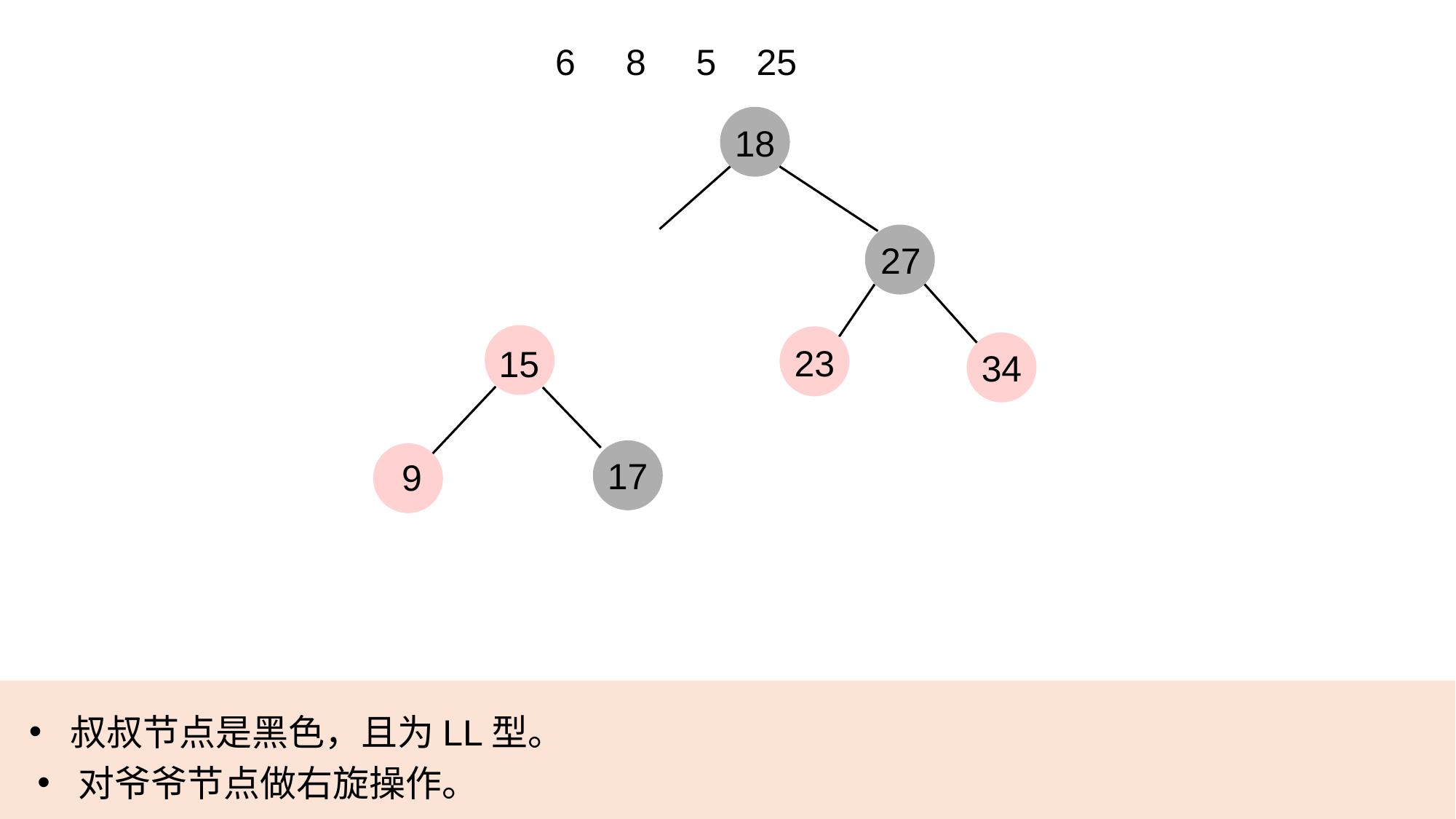

6
8
5
25

18

27

23
15
34

17
9

叔叔节点是黑色，且为LL型。
对爷爷节点做右旋操作。